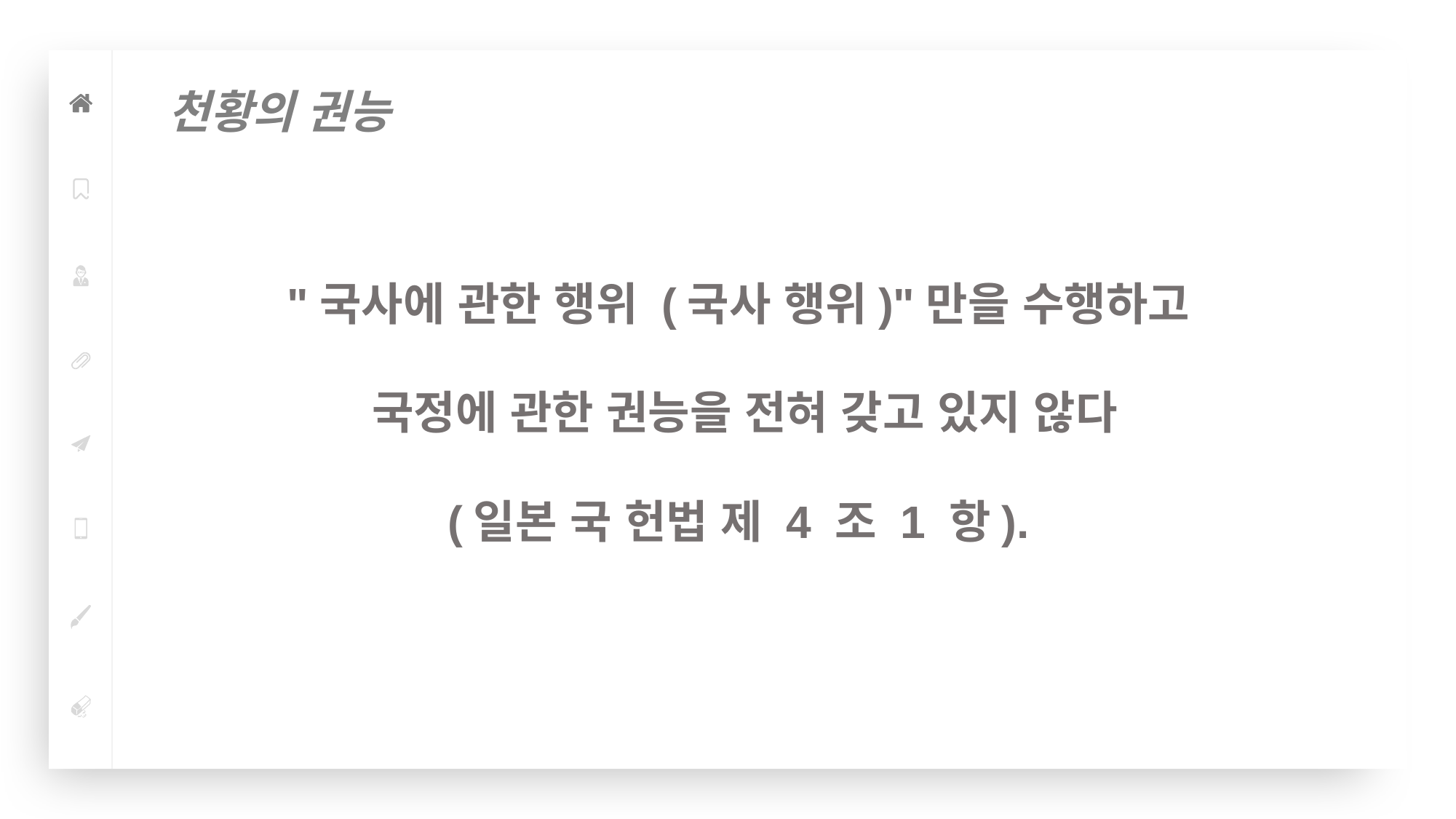

천황의 권능

"국사에 관한 행위 (국사 행위)"만을 수행하고
국정에 관한 권능을 전혀 갖고 있지 않다
(일본 국 헌법 제 4 조 1 항).